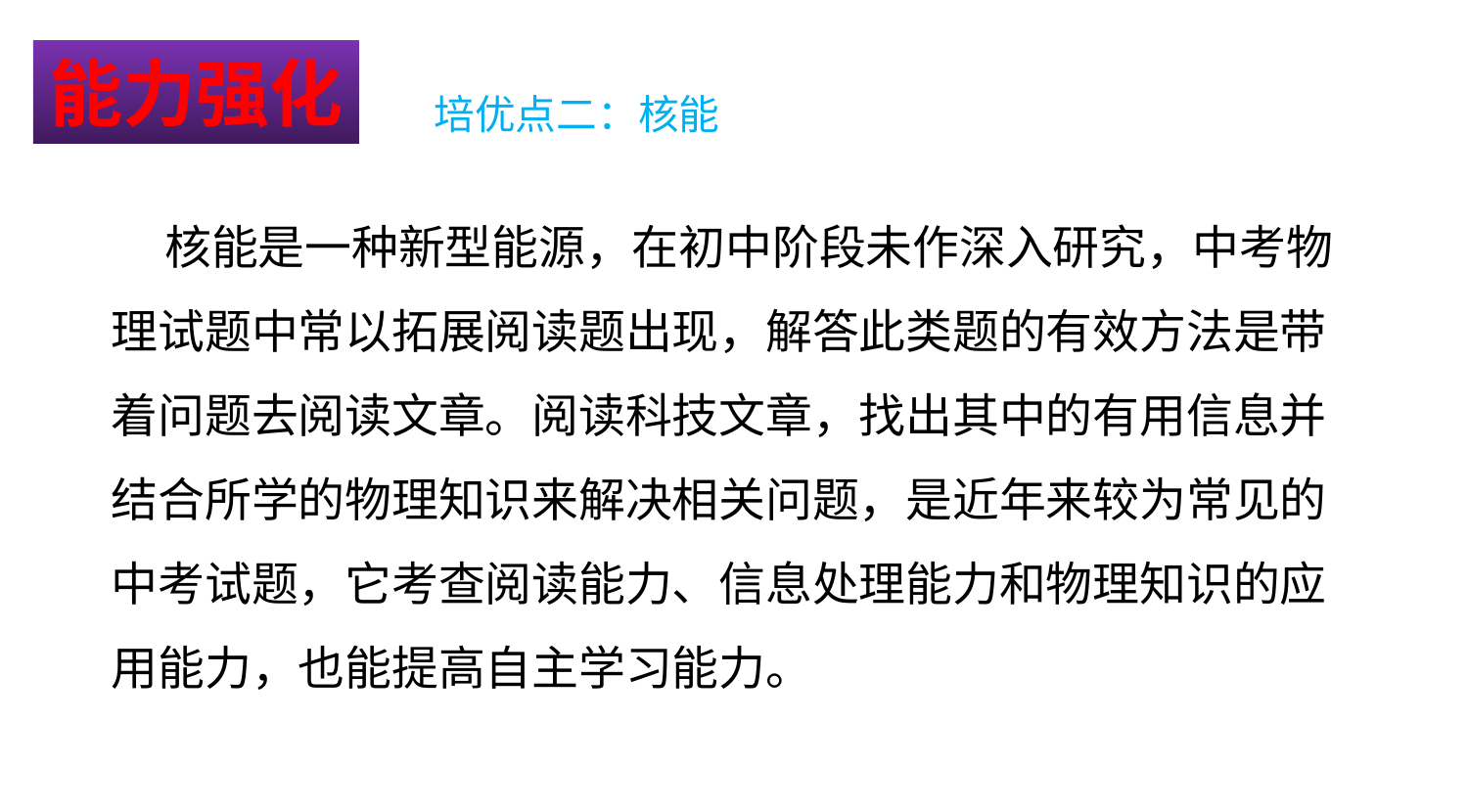

能力强化
培优点二：核能
    核能是一种新型能源，在初中阶段未作深入研究，中考物理试题中常以拓展阅读题出现，解答此类题的有效方法是带着问题去阅读文章。阅读科技文章，找出其中的有用信息并结合所学的物理知识来解决相关问题，是近年来较为常见的中考试题，它考查阅读能力、信息处理能力和物理知识的应用能力，也能提高自主学习能力。